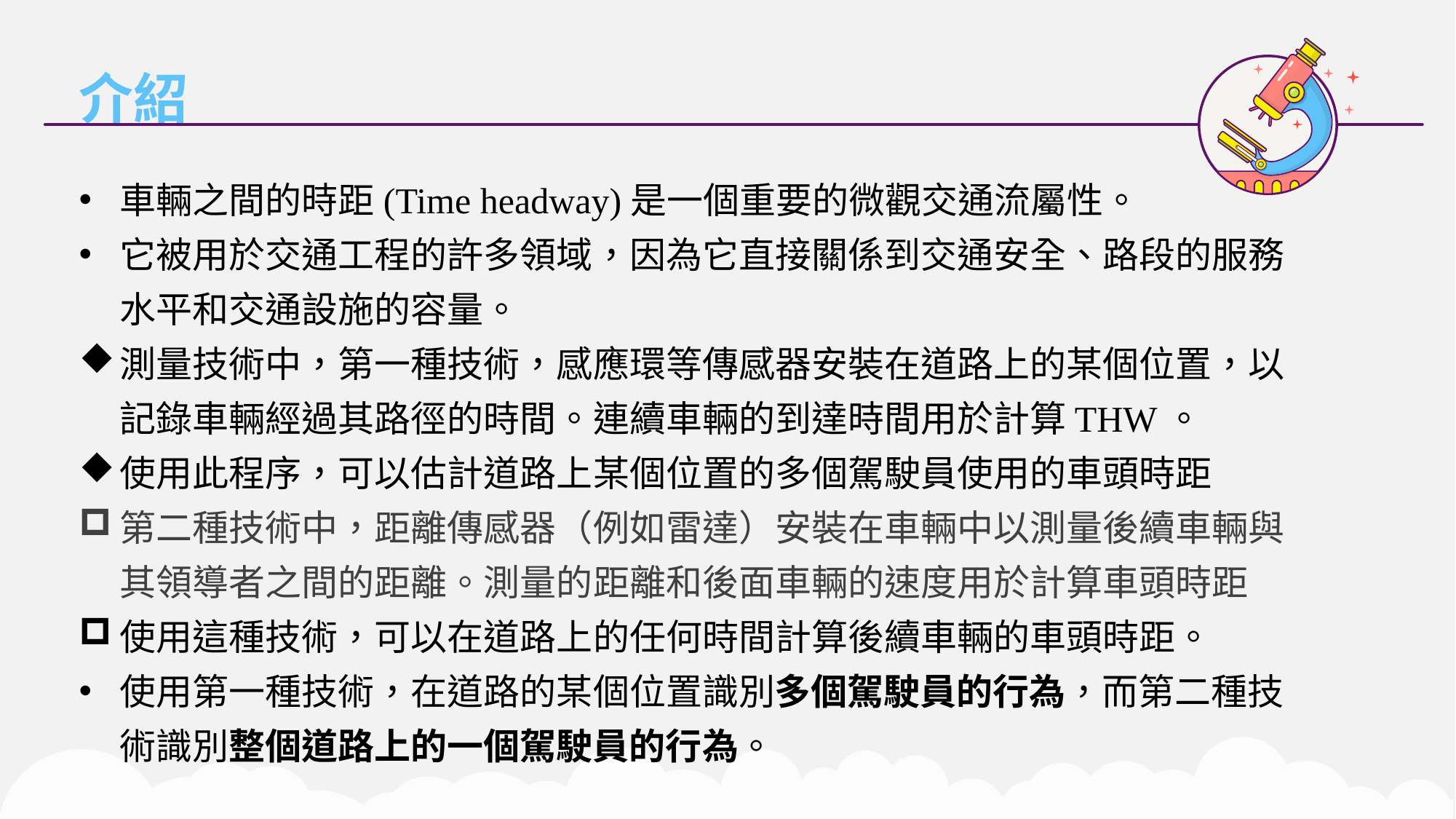

介紹

車輛之間的時距(Time headway)是一個重要的微觀交通流屬性。
它被用於交通工程的許多領域，因為它直接關係到交通安全、路段的服務水平和交通設施的容量。
測量技術中，第一種技術，感應環等傳感器安裝在道路上的某個位置，以記錄車輛經過其路徑的時間。連續車輛的到達時間用於計算THW。
使用此程序，可以估計道路上某個位置的多個駕駛員使用的車頭時距
第二種技術中，距離傳感器（例如雷達）安裝在車輛中以測量後續車輛與其領導者之間的距離。測量的距離和後面車輛的速度用於計算車頭時距
使用這種技術，可以在道路上的任何時間計算後續車輛的車頭時距。
使用第一種技術，在道路的某個位置識別多個駕駛員的行為，而第二種技術識別整個道路上的一個駕駛員的行為。